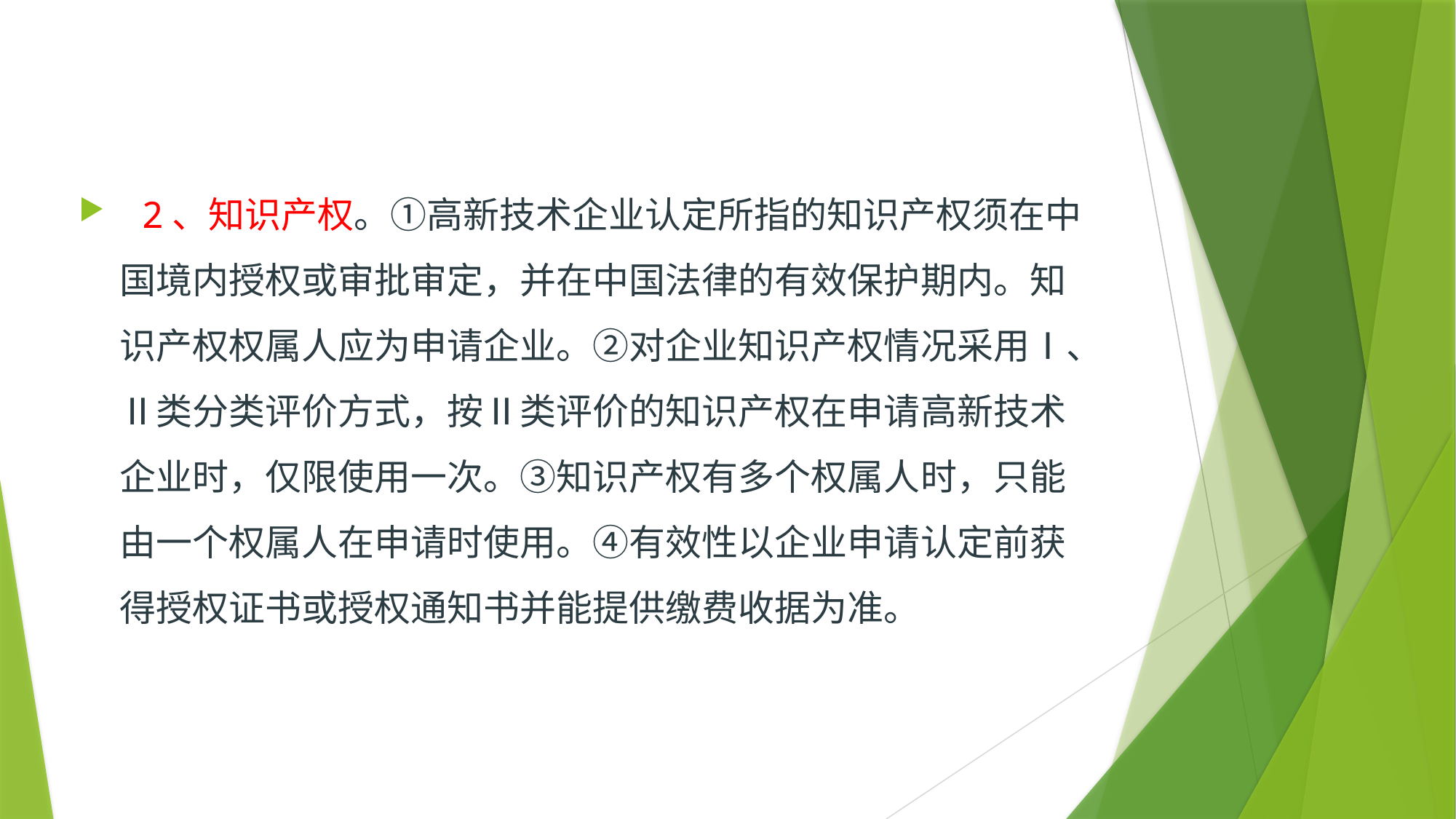

2、知识产权。①高新技术企业认定所指的知识产权须在中国境内授权或审批审定，并在中国法律的有效保护期内。知识产权权属人应为申请企业。②对企业知识产权情况采用Ⅰ、Ⅱ类分类评价方式，按Ⅱ类评价的知识产权在申请高新技术企业时，仅限使用一次。③知识产权有多个权属人时，只能由一个权属人在申请时使用。④有效性以企业申请认定前获得授权证书或授权通知书并能提供缴费收据为准。